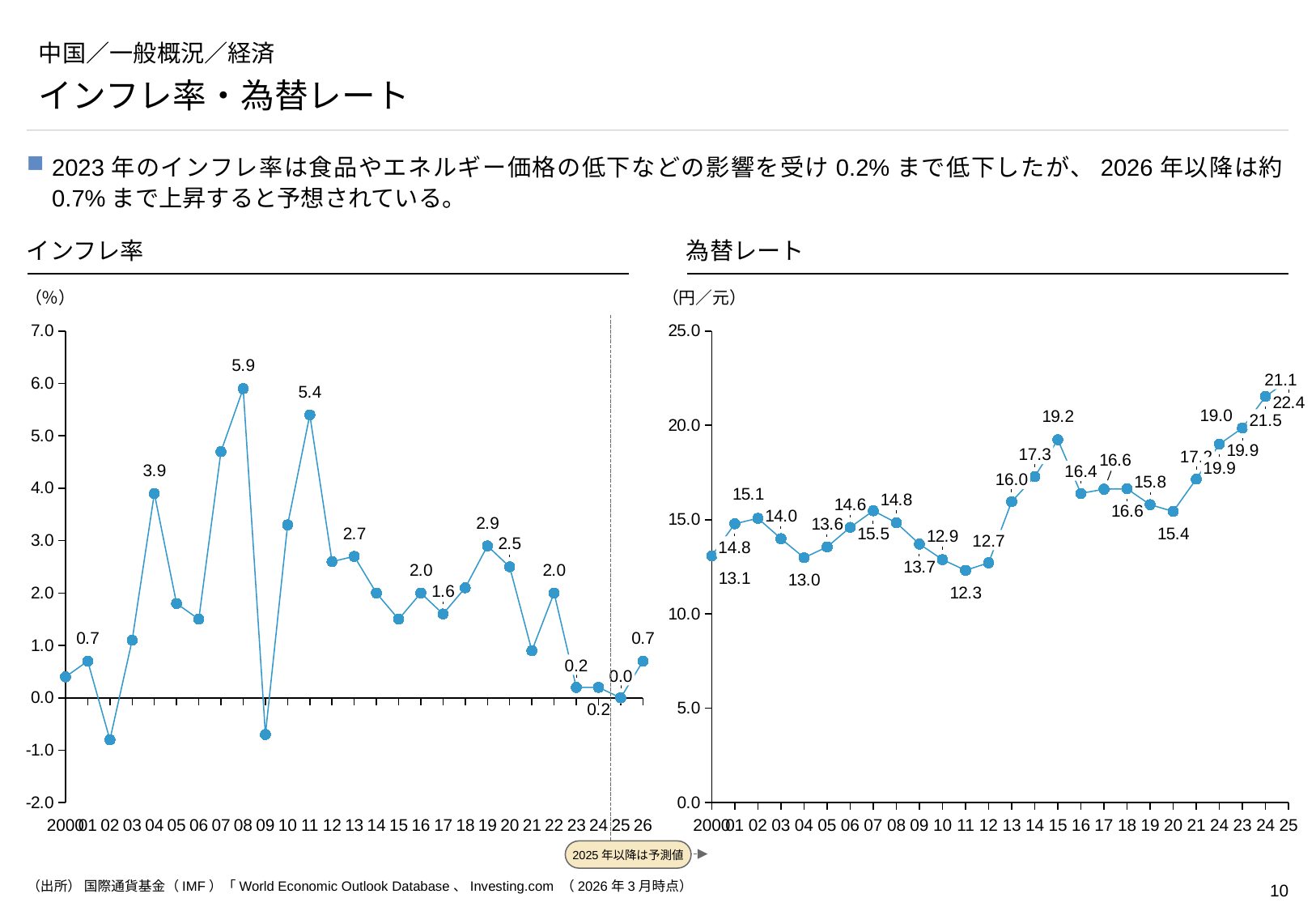

# 中国／一般概況／経済
インフレ率・為替レート
2023年のインフレ率は食品やエネルギー価格の低下などの影響を受け0.2%まで低下したが、2026年以降は約0.7%まで上昇すると予想されている。
インフレ率
為替レート
（％）
（円／元）

### Chart

| Category |  |
|---|---|

### Chart

| Category |  |
|---|---|
2025年以降は予測値
21.1
19.0
21.5
17.3
17.2
19.9
16.4
16.0
12.7
14.8
0.2
0.0
2000
01
02
03
04
05
06
07
08
09
10
11
12
13
14
15
16
17
18
19
20
21
22
23
24
25
26
2000
01
02
03
04
05
06
07
08
09
10
11
12
13
14
15
16
17
18
19
20
21
24
23
24
25
（出所） 国際通貨基金（IMF）「World Economic Outlook Database、Investing.com （2026年3月時点）